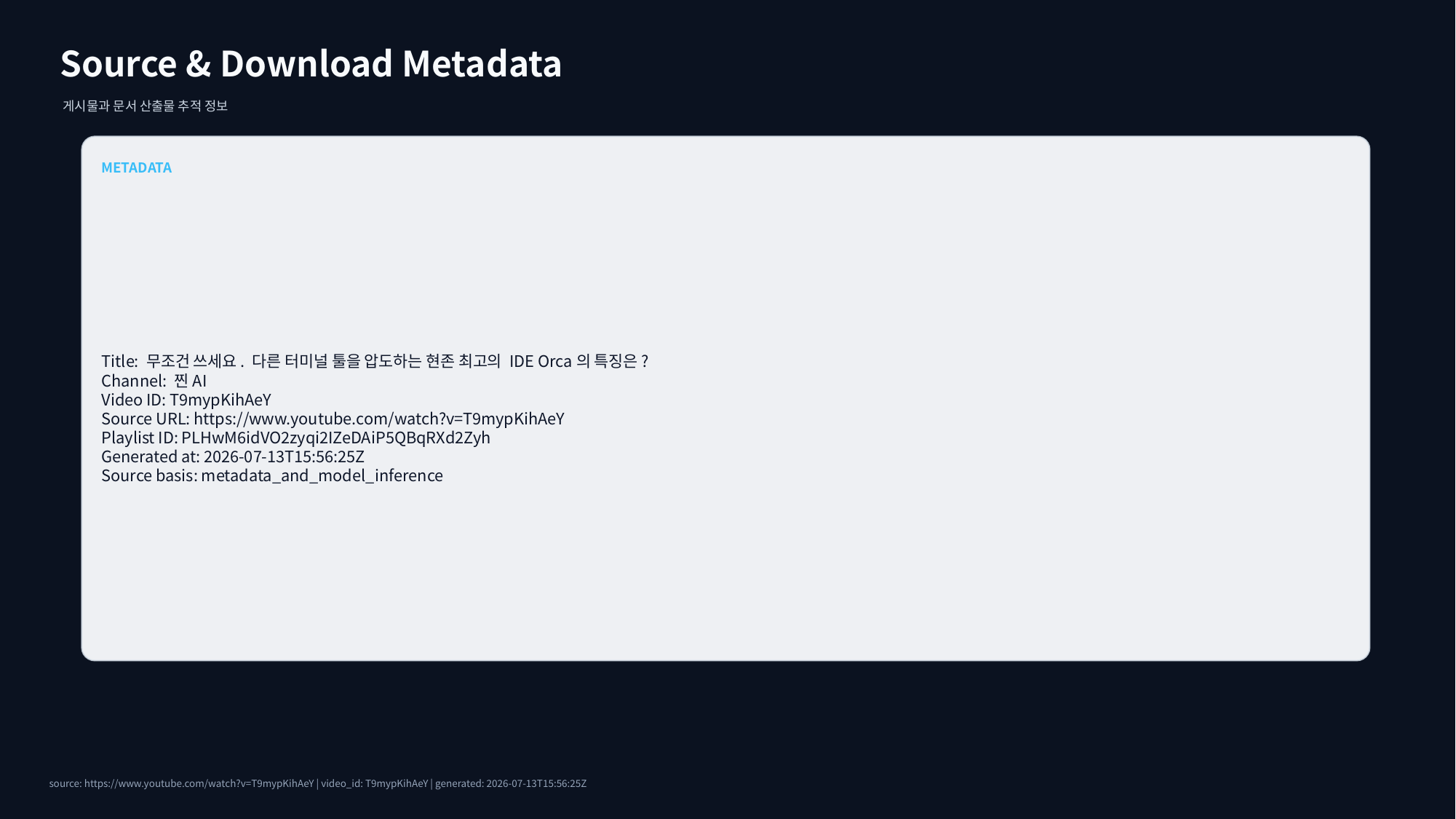

Source & Download Metadata
게시물과 문서 산출물 추적 정보

METADATA
Title: 무조건 쓰세요. 다른 터미널 툴을 압도하는 현존 최고의 IDE Orca의 특징은?
Channel: 찐AI
Video ID: T9mypKihAeY
Source URL: https://www.youtube.com/watch?v=T9mypKihAeY
Playlist ID: PLHwM6idVO2zyqi2IZeDAiP5QBqRXd2Zyh
Generated at: 2026-07-13T15:56:25Z
Source basis: metadata_and_model_inference
source: https://www.youtube.com/watch?v=T9mypKihAeY | video_id: T9mypKihAeY | generated: 2026-07-13T15:56:25Z